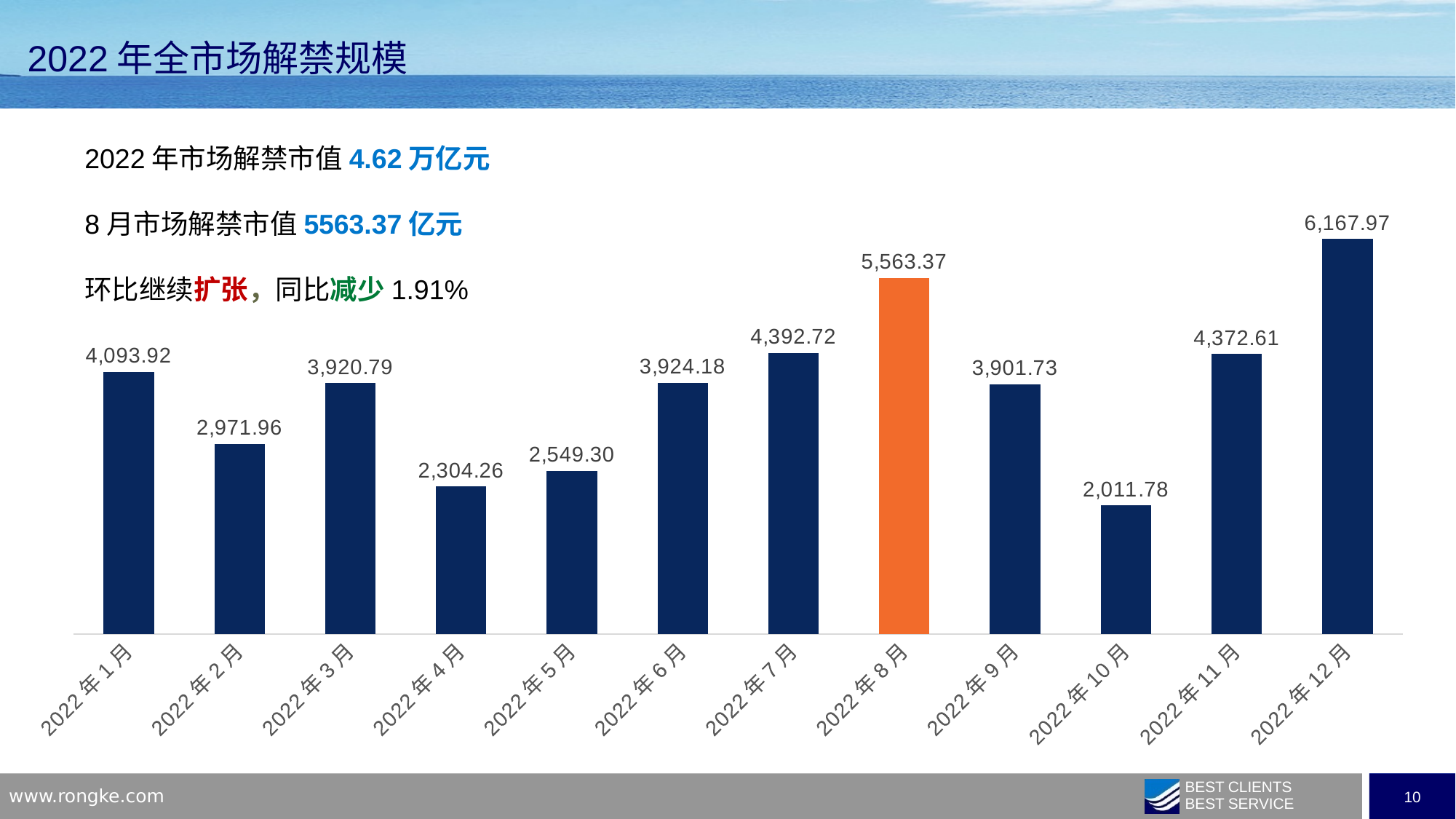

2022年全市场解禁规模
2022年市场解禁市值4.62万亿元
8月市场解禁市值5563.37亿元
环比继续扩张，同比减少1.91%

### Chart

| Category | 解禁规模 |
|---|---|
| 44592 | 4093.921363459 |
| 44620 | 2971.9589878259 |
| 44651 | 3920.7887511653 |
| 44681 | 2304.2641508998 |
| 44712 | 2549.3041150608 |
| 44742 | 3924.1782650406 |
| 44773 | 4392.7152267441 |
| 44804 | 5563.3720795173 |
| 44834 | 3901.7273315927 |
| 44865 | 2011.7835332612 |
| 44895 | 4372.6092130723 |
| 44926 | 6167.96884521 |